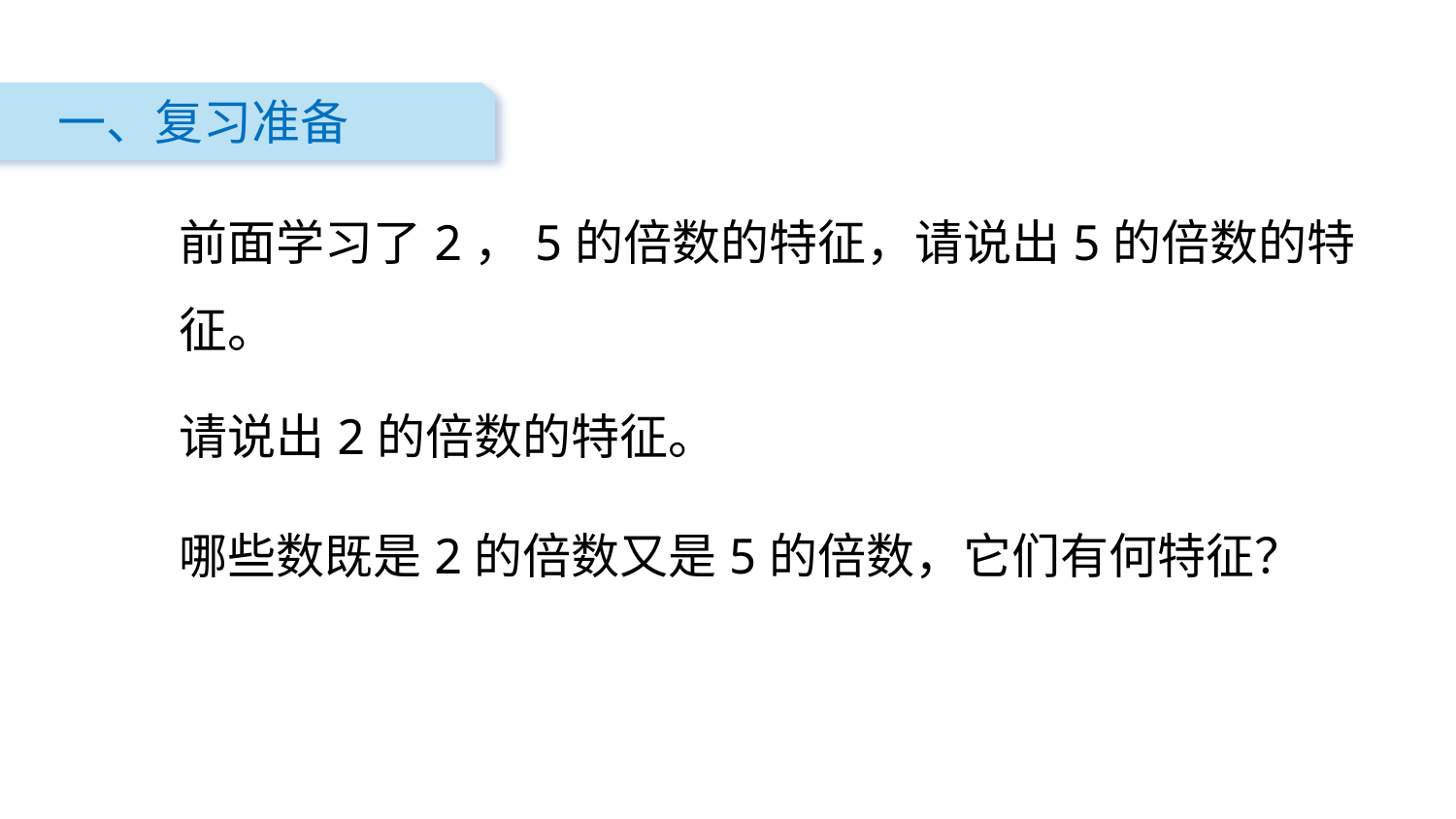

一、复习准备
前面学习了2，5的倍数的特征，请说出5的倍数的特征。
请说出2的倍数的特征。
哪些数既是2的倍数又是5的倍数，它们有何特征？